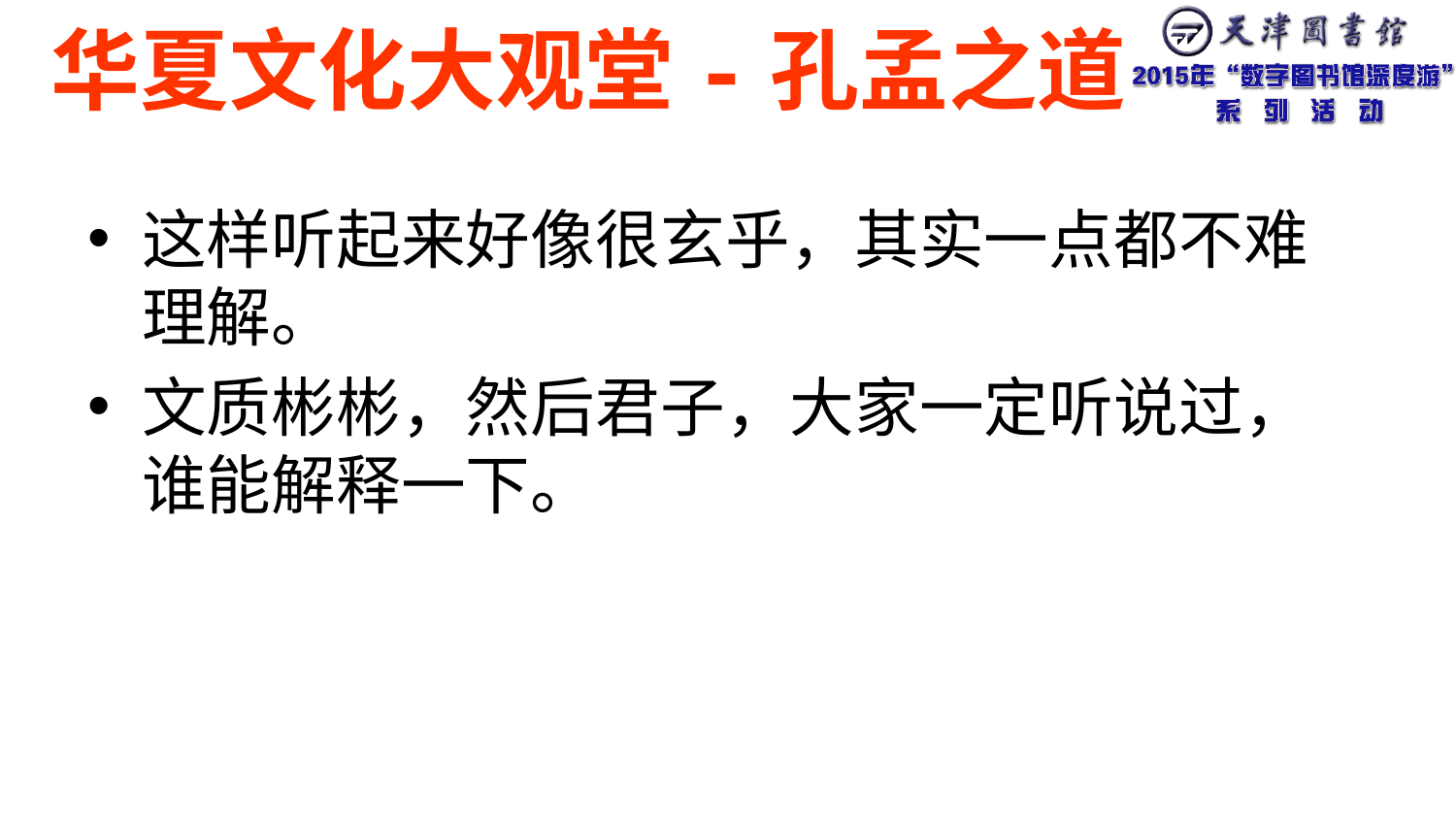

# 华夏文化大观堂-孔孟之道
这样听起来好像很玄乎，其实一点都不难理解。
文质彬彬，然后君子，大家一定听说过，谁能解释一下。